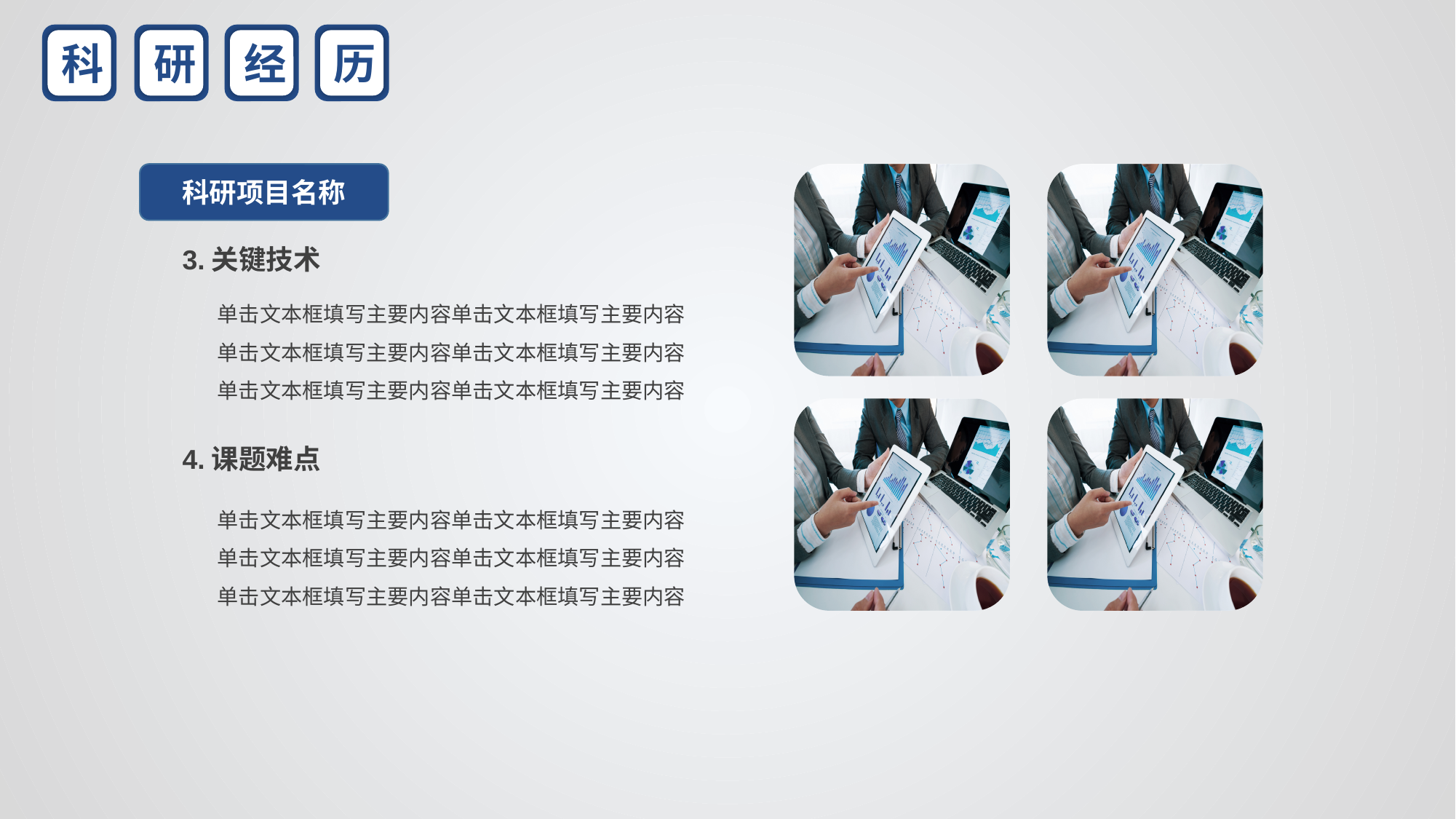

科

研

经

历
科研项目名称

3.关键技术
单击文本框填写主要内容单击文本框填写主要内容
单击文本框填写主要内容单击文本框填写主要内容
单击文本框填写主要内容单击文本框填写主要内容
4.课题难点
单击文本框填写主要内容单击文本框填写主要内容
单击文本框填写主要内容单击文本框填写主要内容
单击文本框填写主要内容单击文本框填写主要内容